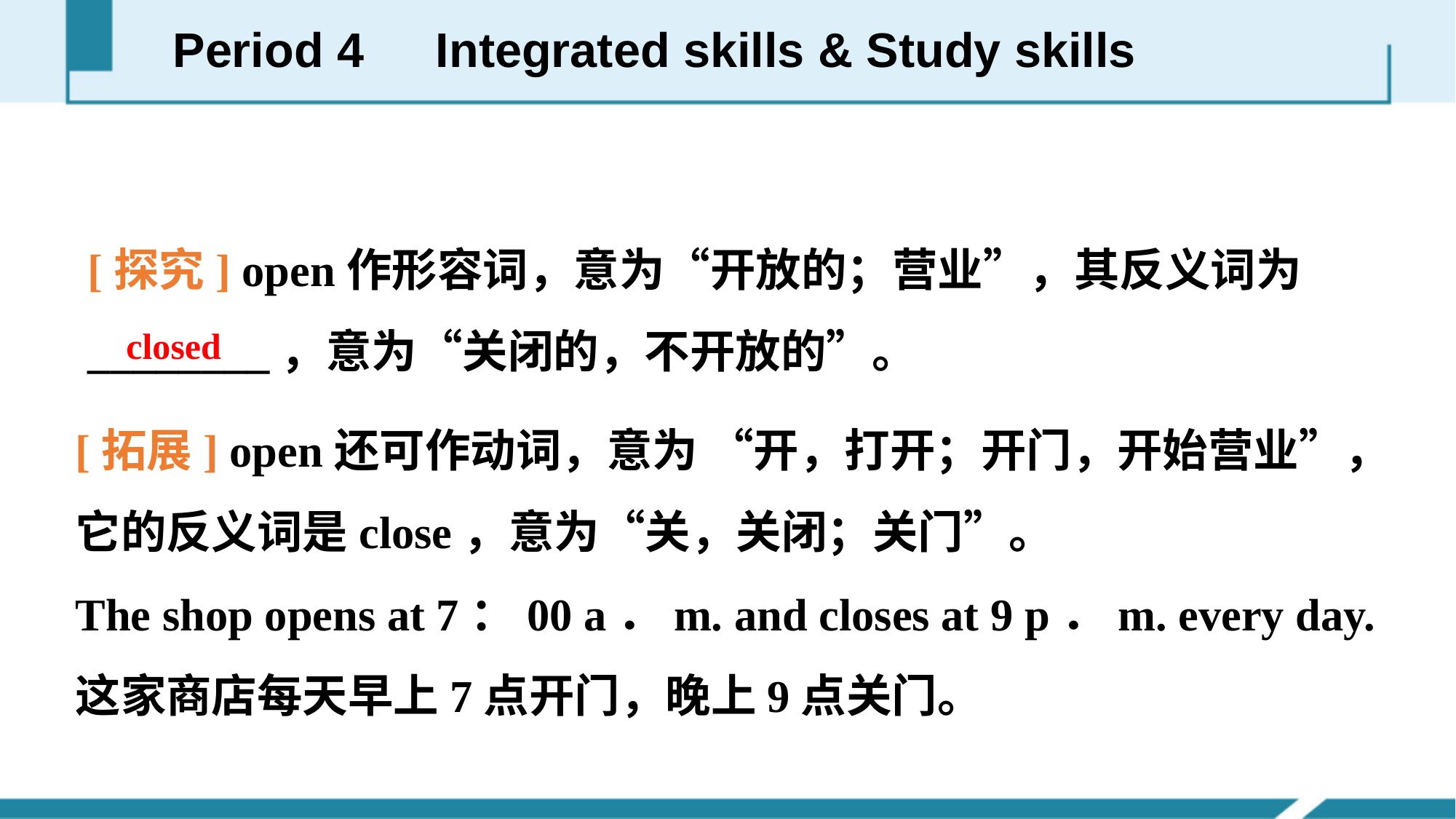

Period 4　Integrated skills & Study skills
[探究] open作形容词，意为“开放的；营业”，其反义词为________，意为“关闭的，不开放的”。
closed
[拓展] open还可作动词，意为 “开，打开；开门，开始营业”，它的反义词是close，意为“关，关闭；关门”。
The shop opens at 7：00 a．m. and closes at 9 p．m. every day.
这家商店每天早上7点开门，晚上9点关门。